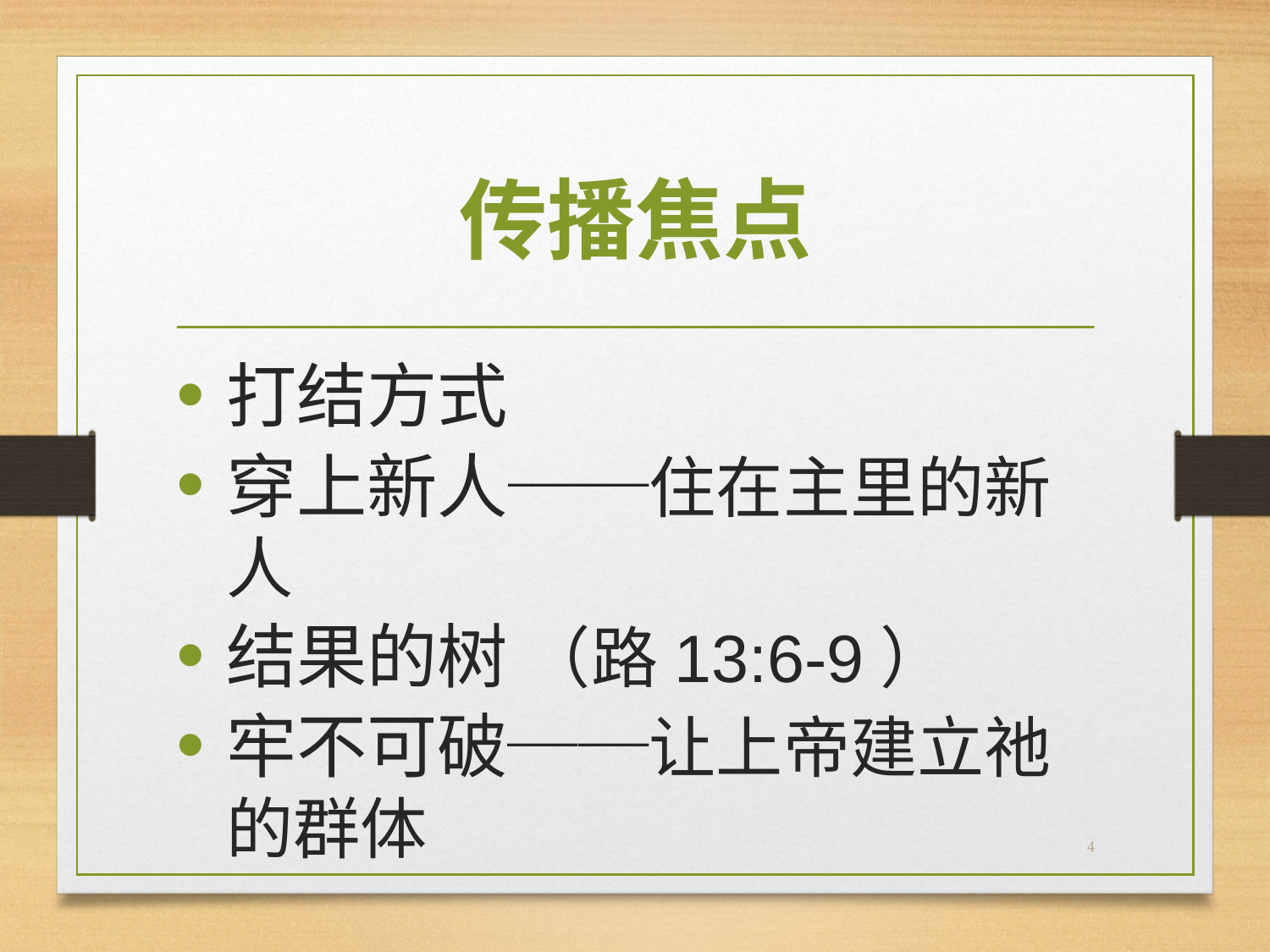

# 传播焦点
打结方式
穿上新人──住在主里的新人
结果的树 （路13:6-9）
牢不可破──让上帝建立祂的群体

4